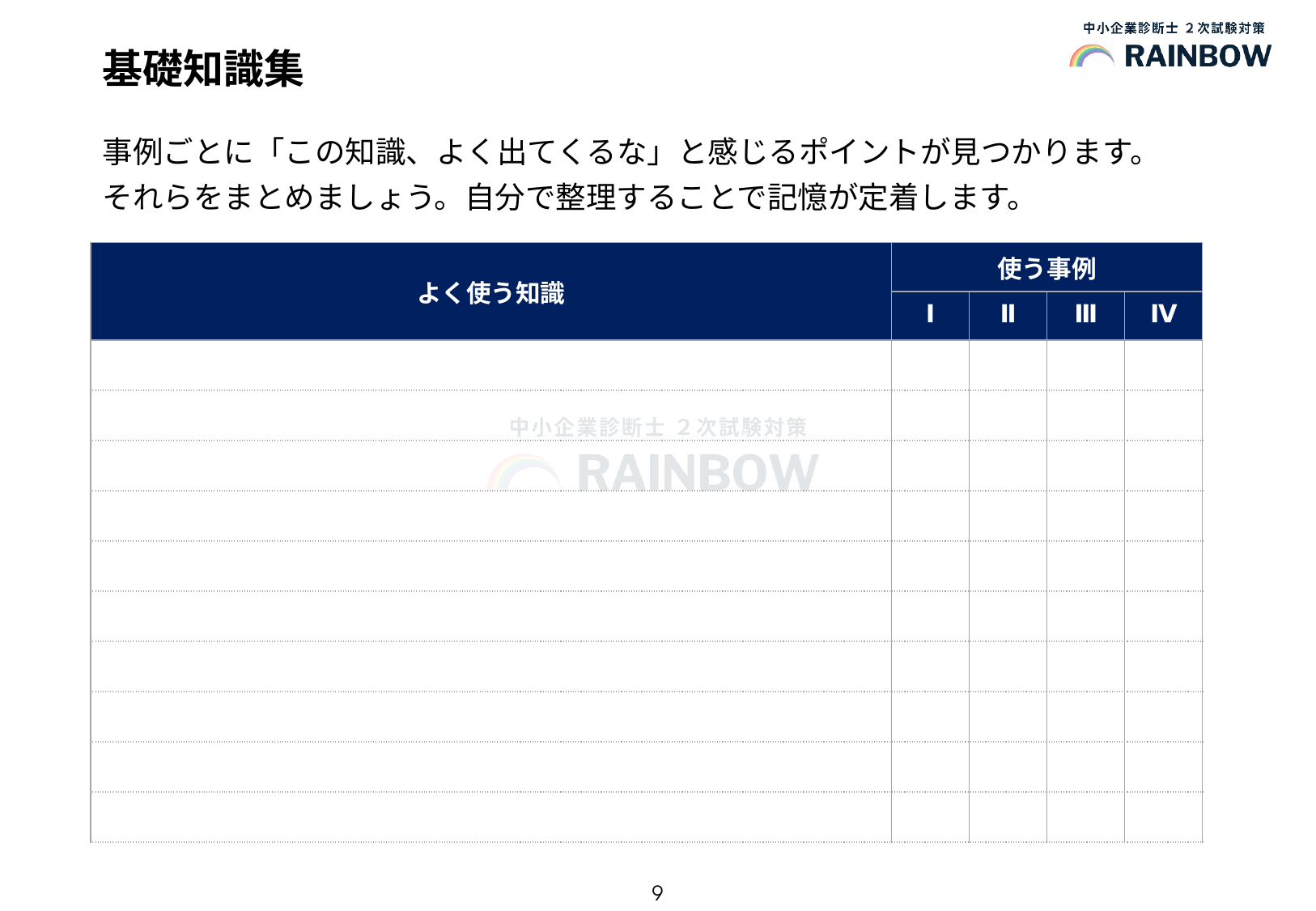

# 基礎知識集
事例ごとに「この知識、よく出てくるな」と感じるポイントが見つかります。
それらをまとめましょう。自分で整理することで記憶が定着します。
| よく使う知識 | 使う事例 |  |  |  |
| --- | --- | --- | --- | --- |
|  | Ⅰ | Ⅱ | Ⅲ | Ⅳ |
|  |  |  |  |  |
|  |  |  |  |  |
|  |  |  |  |  |
|  |  |  |  |  |
|  |  |  |  |  |
|  |  |  |  |  |
|  |  |  |  |  |
|  |  |  |  |  |
|  |  |  |  |  |
|  |  |  |  |  |
9